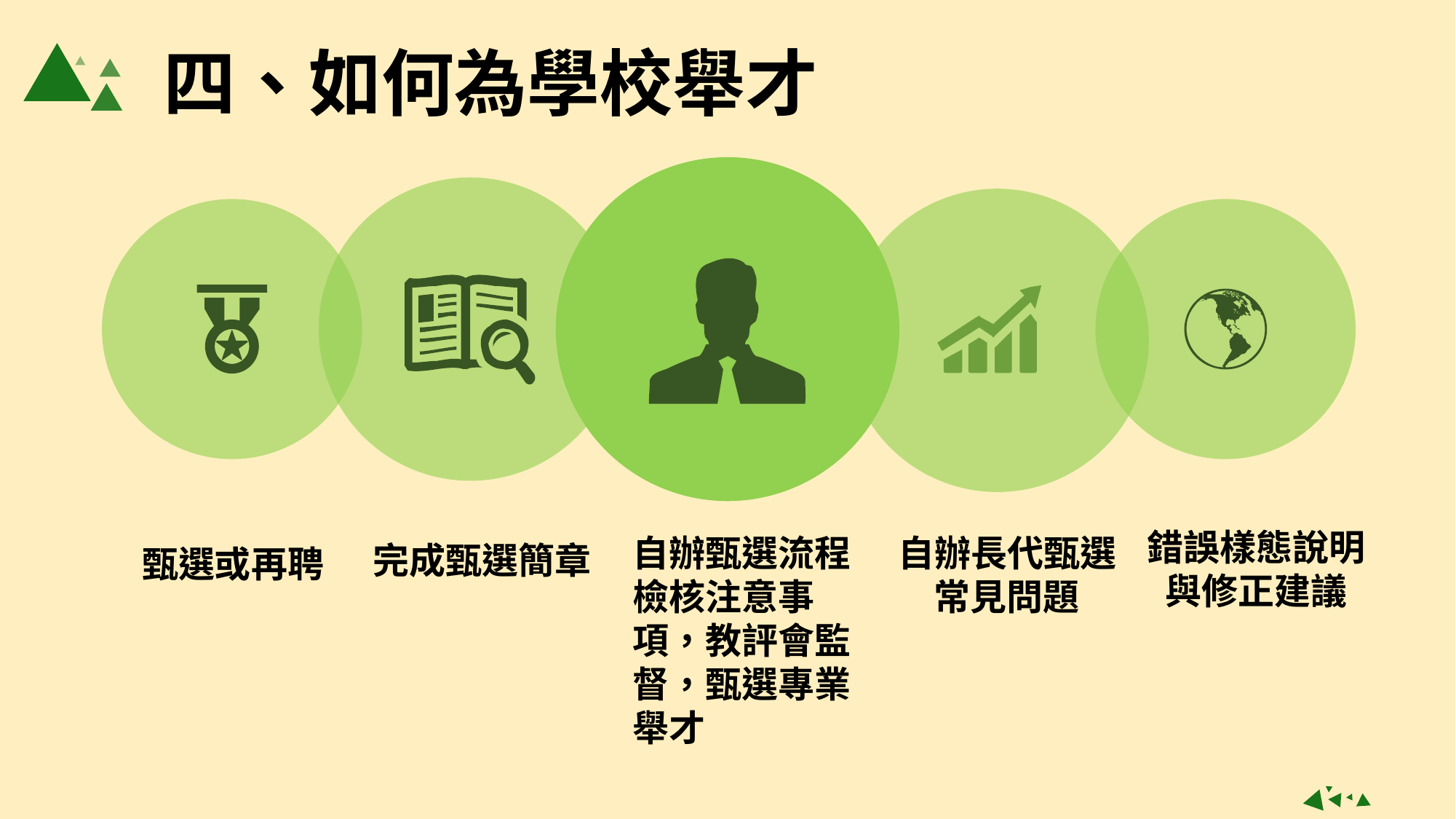

四、如何為學校舉才

錯誤樣態說明與修正建議
完成甄選簡章
甄選或再聘
自辦長代甄選
常見問題
自辦甄選流程檢核注意事項，教評會監督，甄選專業舉才